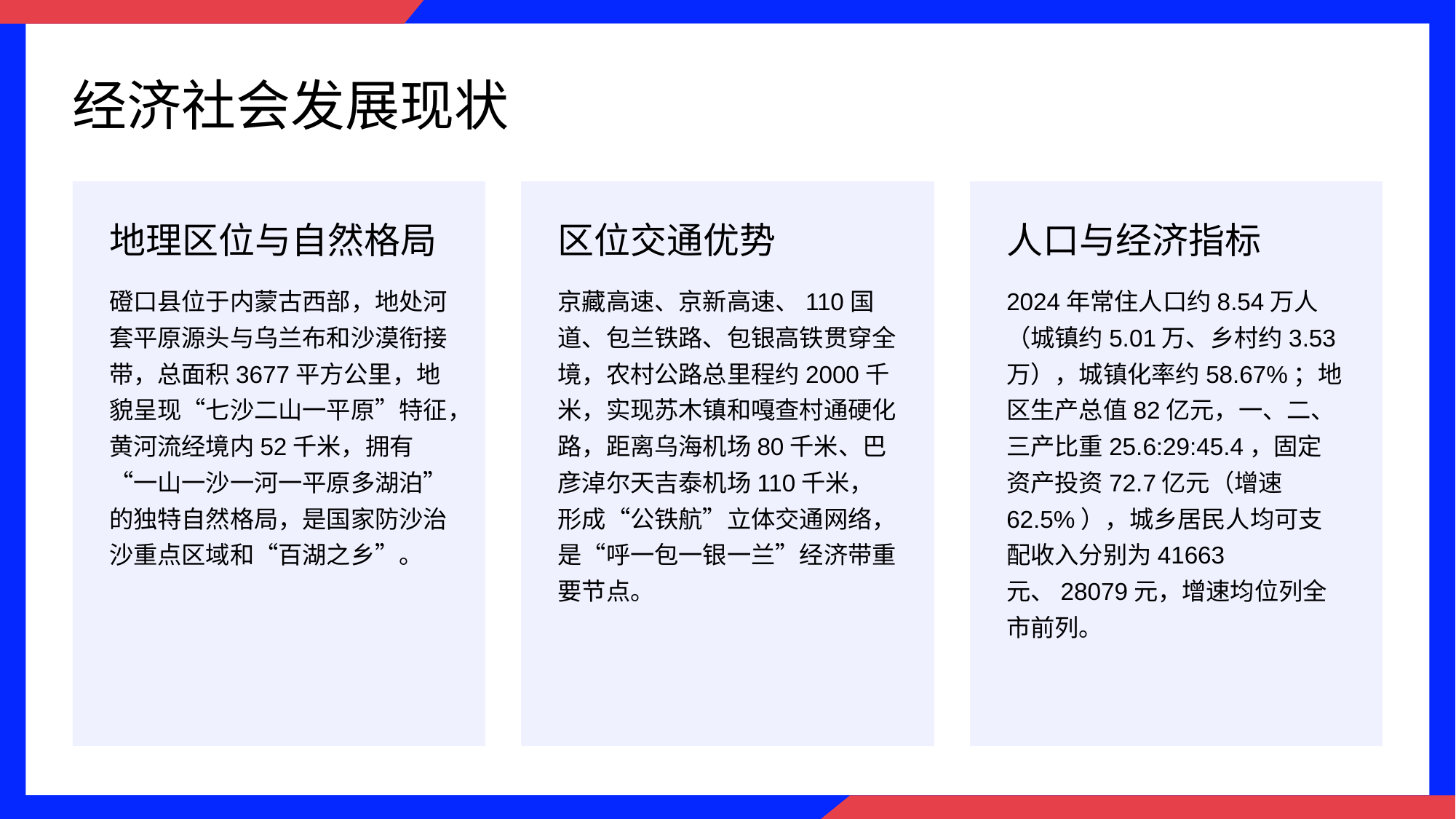

经济社会发展现状

地理区位与自然格局
区位交通优势
人口与经济指标
磴口县位于内蒙古西部，地处河套平原源头与乌兰布和沙漠衔接带，总面积3677平方公里，地貌呈现“七沙二山一平原”特征，黄河流经境内52千米，拥有“一山一沙一河一平原多湖泊”的独特自然格局，是国家防沙治沙重点区域和“百湖之乡”。
京藏高速、京新高速、110国道、包兰铁路、包银高铁贯穿全境，农村公路总里程约2000千米，实现苏木镇和嘎查村通硬化路，距离乌海机场80千米、巴彦淖尔天吉泰机场110千米，形成“公铁航”立体交通网络，是“呼一包一银一兰”经济带重要节点。
2024年常住人口约8.54万人（城镇约5.01万、乡村约3.53万），城镇化率约58.67%；地区生产总值82亿元，一、二、三产比重25.6:29:45.4，固定资产投资72.7亿元（增速62.5%），城乡居民人均可支配收入分别为41663元、28079元，增速均位列全市前列。